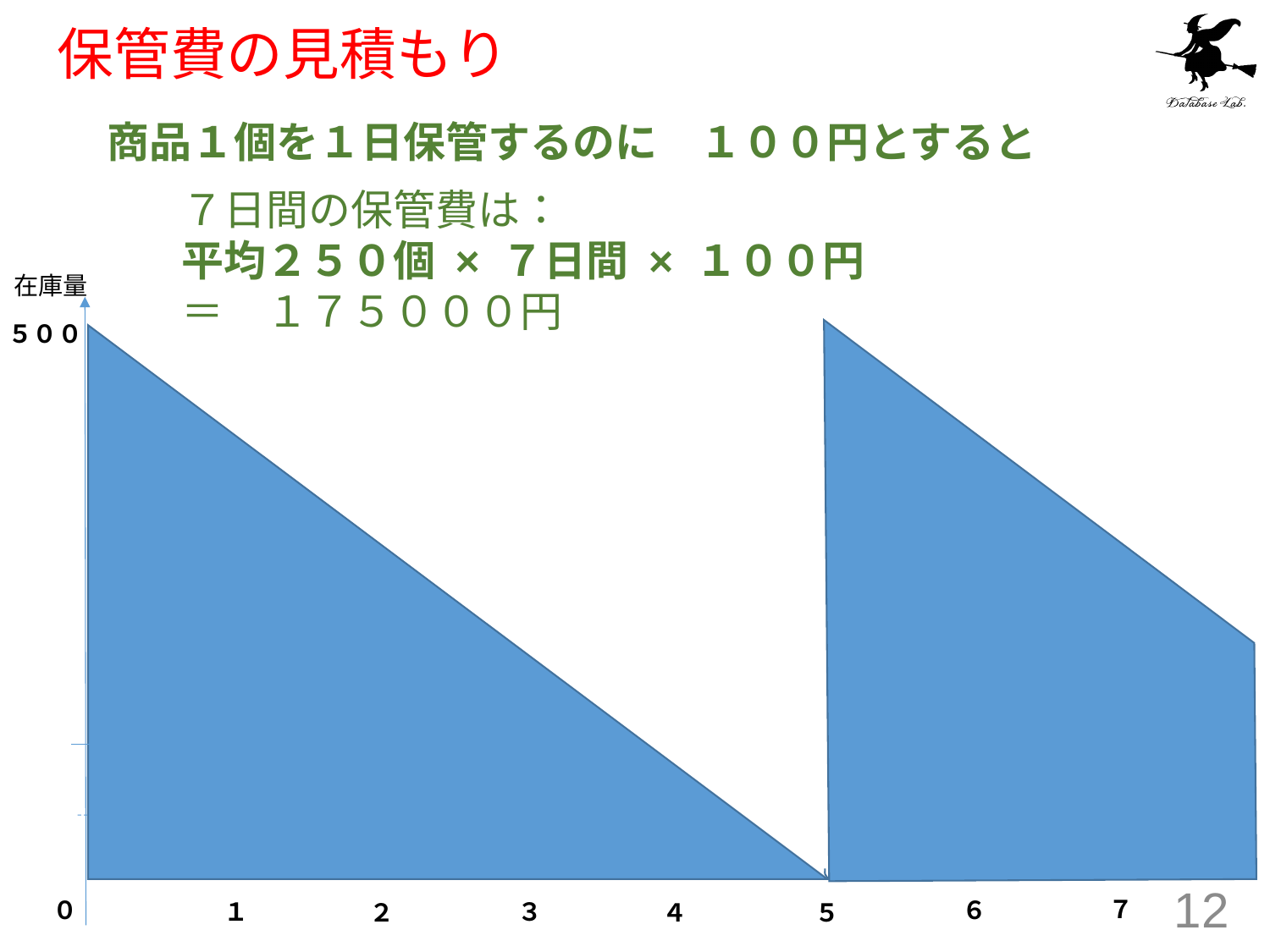

# 保管費の見積もり
　商品１個を１日保管するのに　１００円とすると
７日間の保管費は：
平均２５０個 × ７日間 × １００円
＝　１７５０００円
在庫量
５００

12
７
０
６
３
１
２
４
５